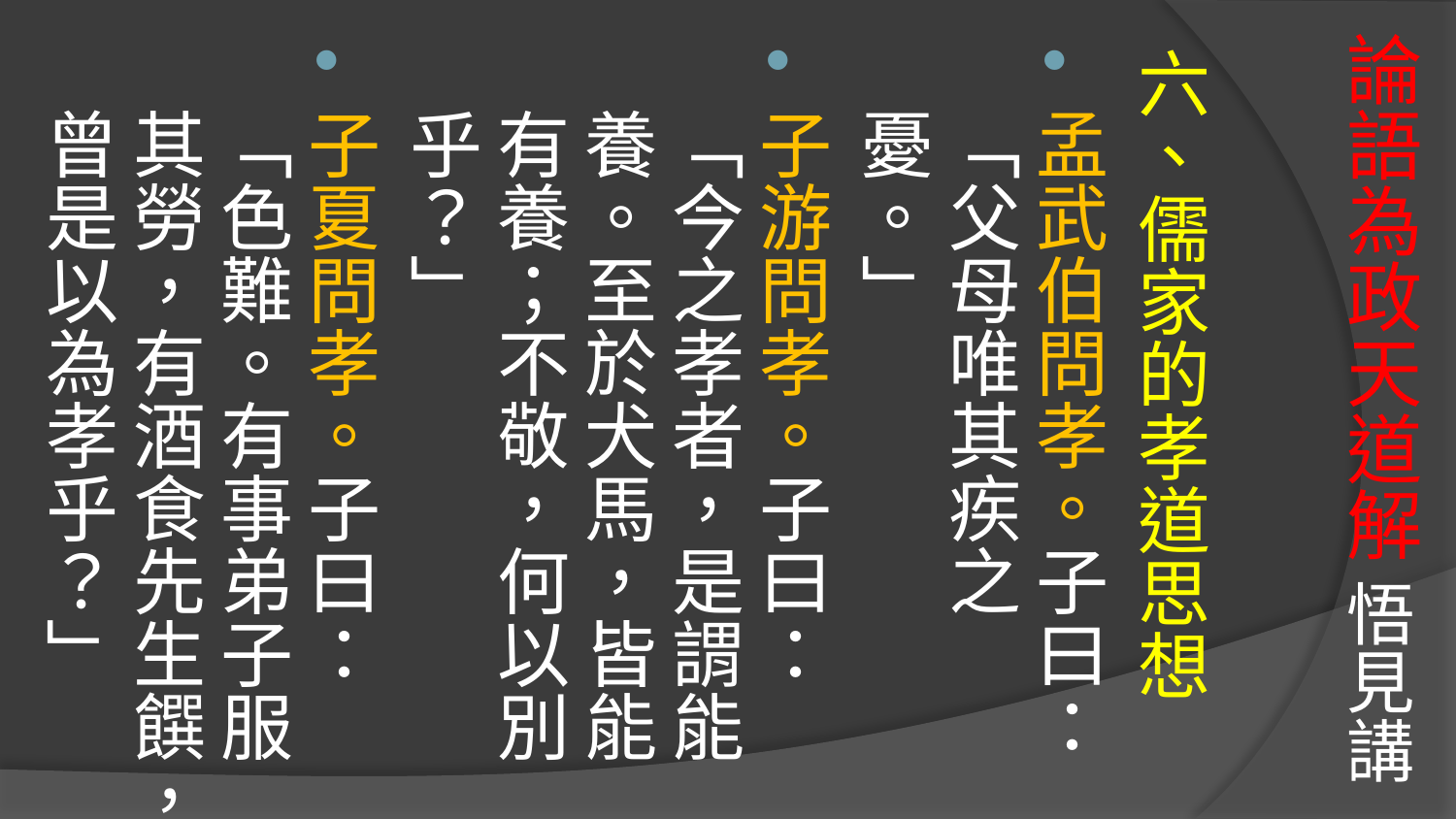

# 論語為政天道解 悟見講
六、儒家的孝道思想
孟武伯問孝。子曰：「父母唯其疾之憂。」
子游問孝。子曰：「今之孝者，是謂能養。至於犬馬，皆能有養；不敬，何以別乎？」
子夏問孝。子曰：「色難。有事弟子服其勞，有酒食先生饌，曾是以為孝乎？」